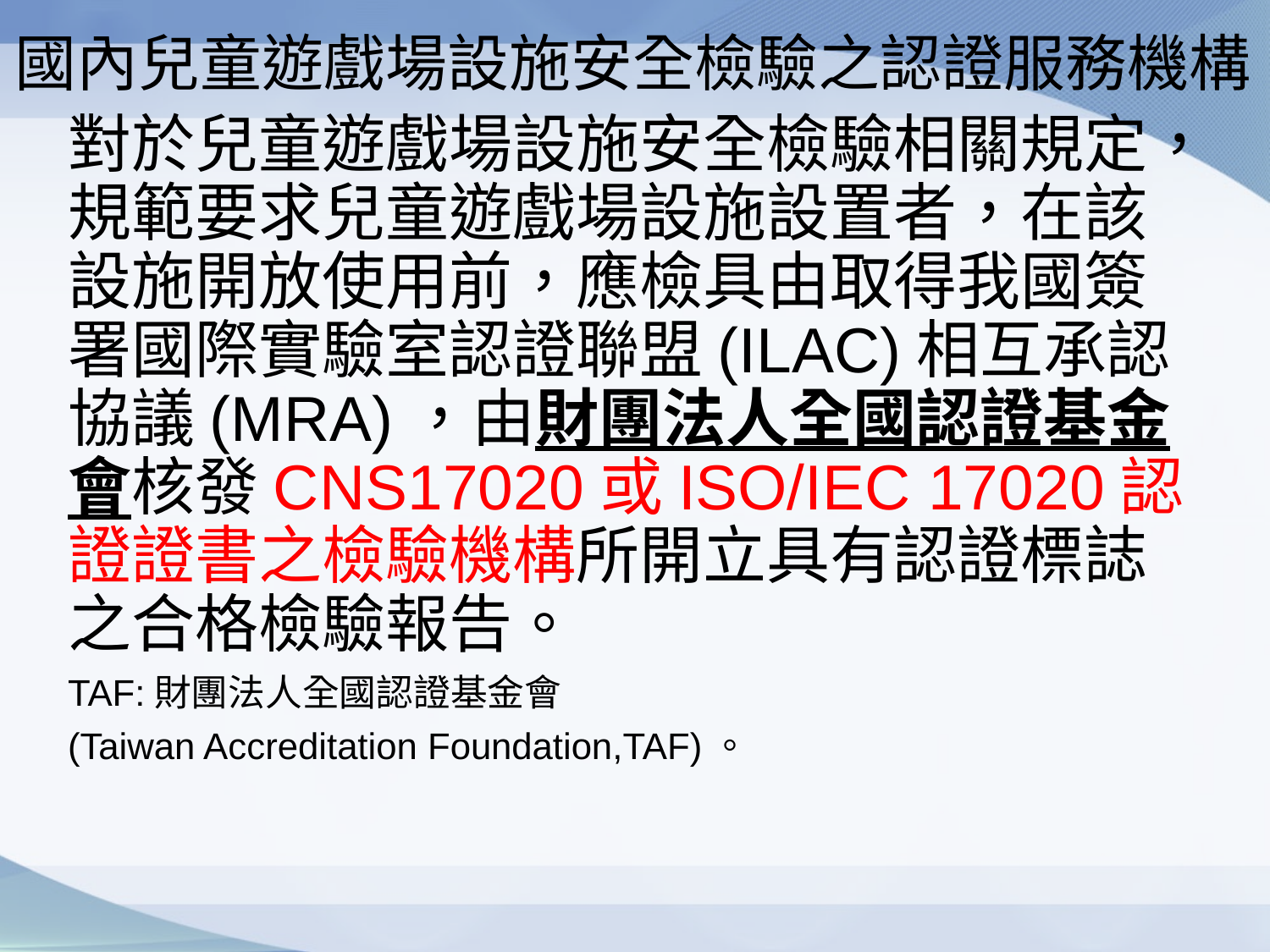

# 國內兒童遊戲場設施安全檢驗之認證服務機構
對於兒童遊戲場設施安全檢驗相關規定，規範要求兒童遊戲場設施設置者，在該設施開放使用前，應檢具由取得我國簽署國際實驗室認證聯盟(ILAC)相互承認協議(MRA)，由財團法人全國認證基金會核發CNS17020或ISO/IEC 17020認證證書之檢驗機構所開立具有認證標誌之合格檢驗報告。
TAF:財團法人全國認證基金會
(Taiwan Accreditation Foundation,TAF)。